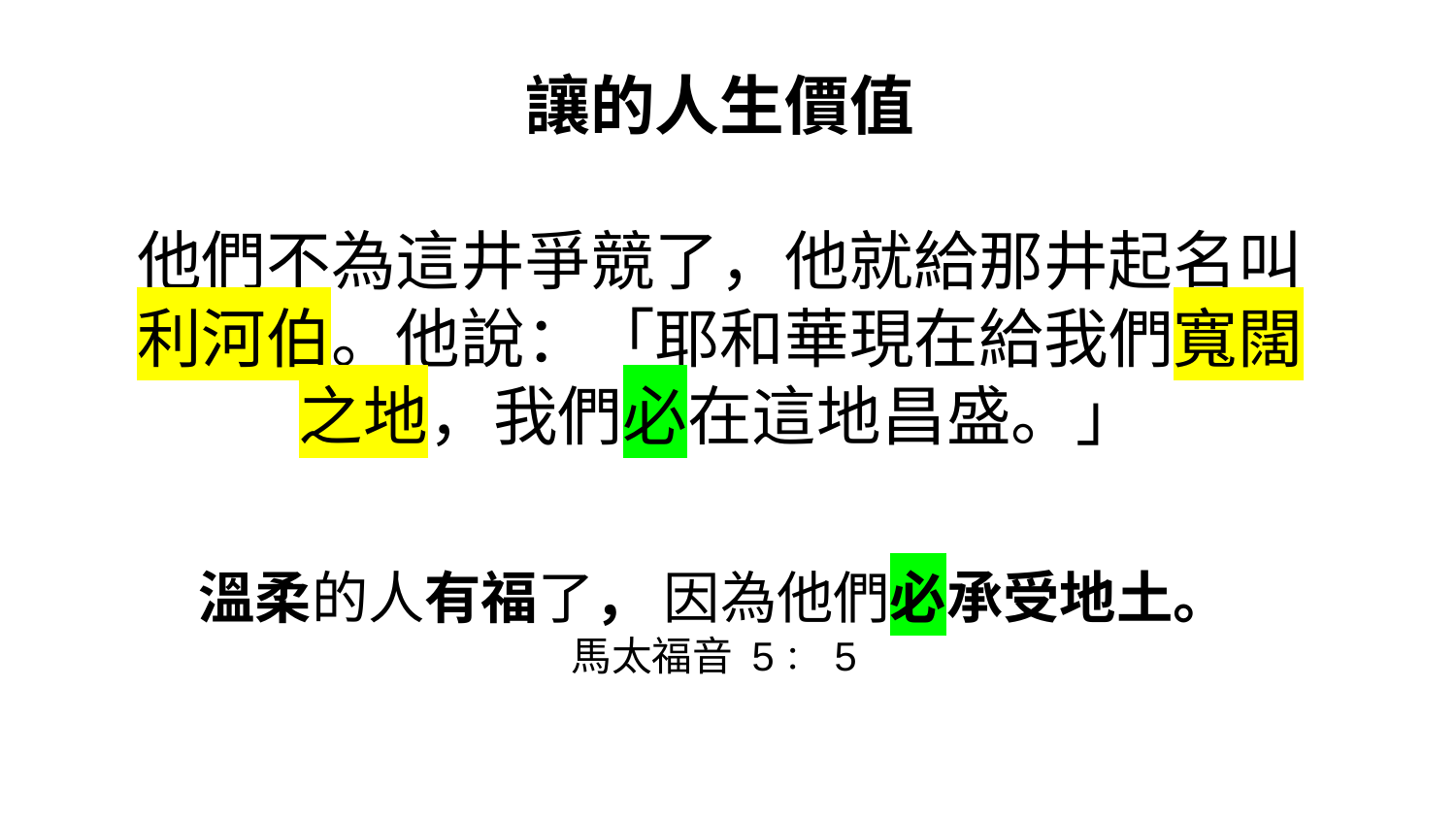

# 讓的人生價值 他們不為這井爭競了，他就給那井起名叫利河伯。他說：「耶和華現在給我們寬闊之地，我們必在這地昌盛。」
溫柔的人有福了， 因為他們必承受地土。馬太福音 5：5